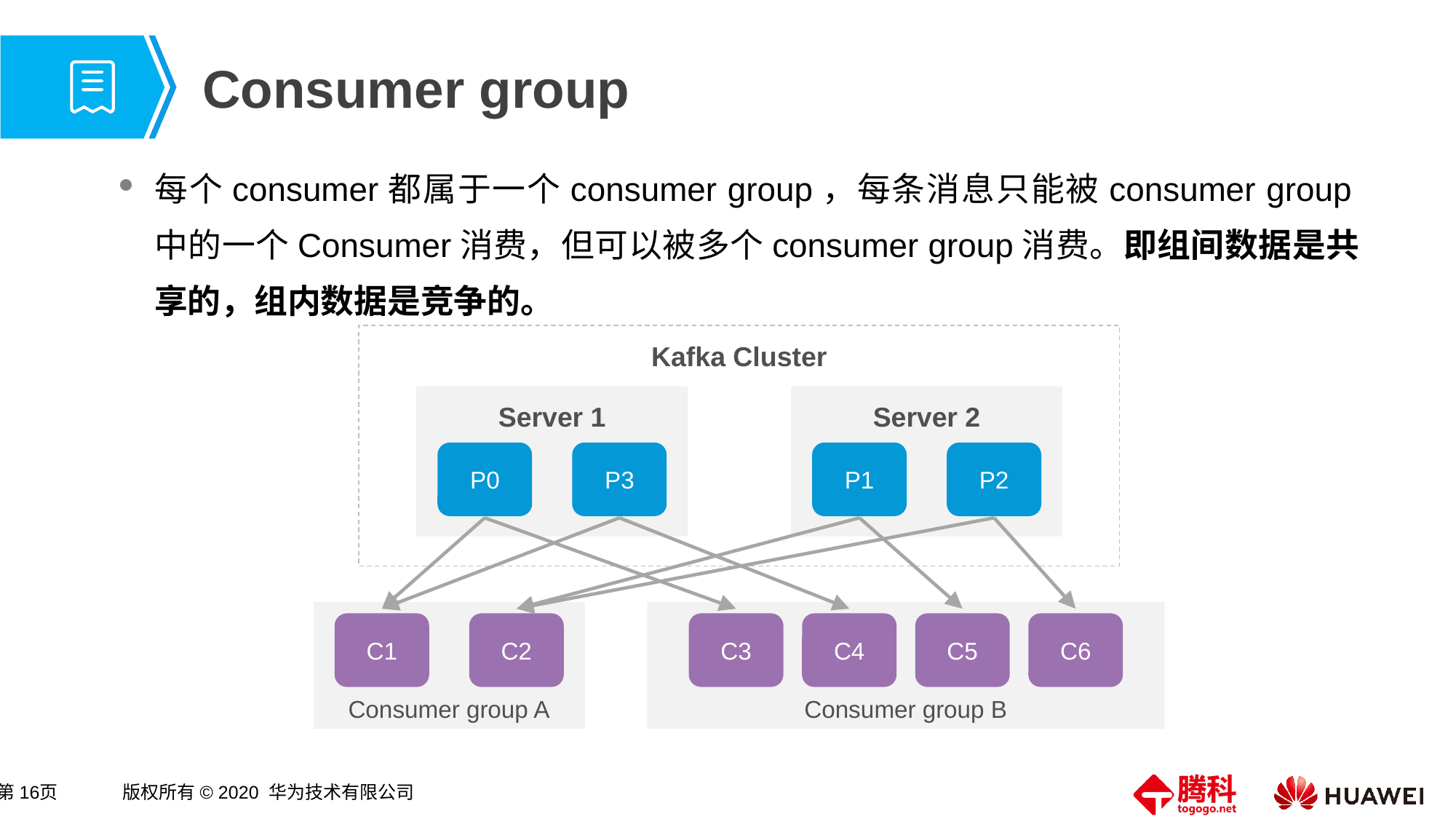

# Consumer group
每个consumer都属于一个consumer group，每条消息只能被consumer group中的一个Consumer消费，但可以被多个consumer group消费。即组间数据是共享的，组内数据是竞争的。

Kafka Cluster

Server 1
Server 2

P0

P3

P1

P2

C1

C2

C3

C4

C5

C6
Consumer group A
Consumer group B